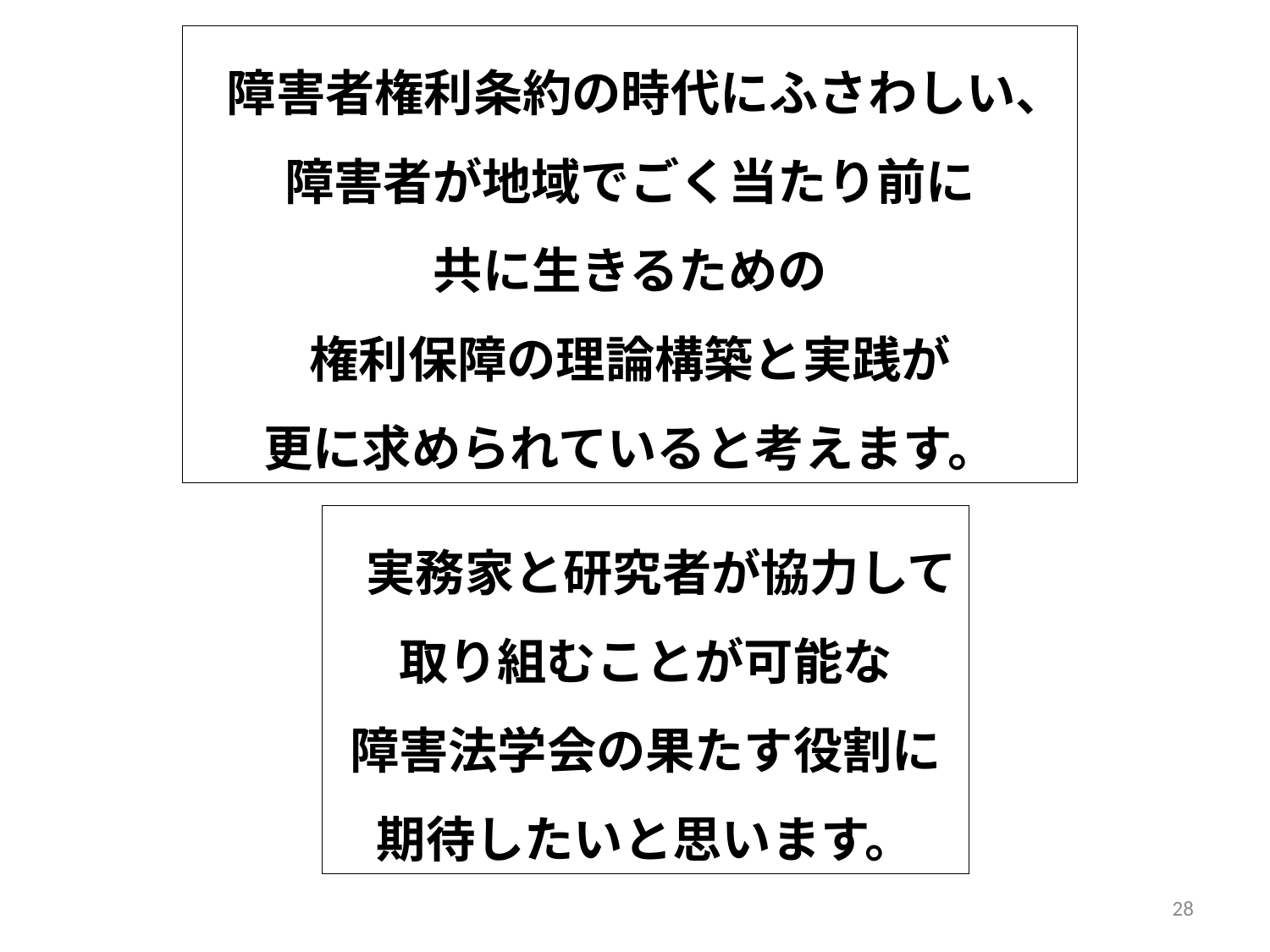

障害者権利条約の時代にふさわしい、
障害者が地域でごく当たり前に
共に生きるための
権利保障の理論構築と実践が
更に求められていると考えます。
　実務家と研究者が協力して
取り組むことが可能な
障害法学会の果たす役割に
期待したいと思います。
28